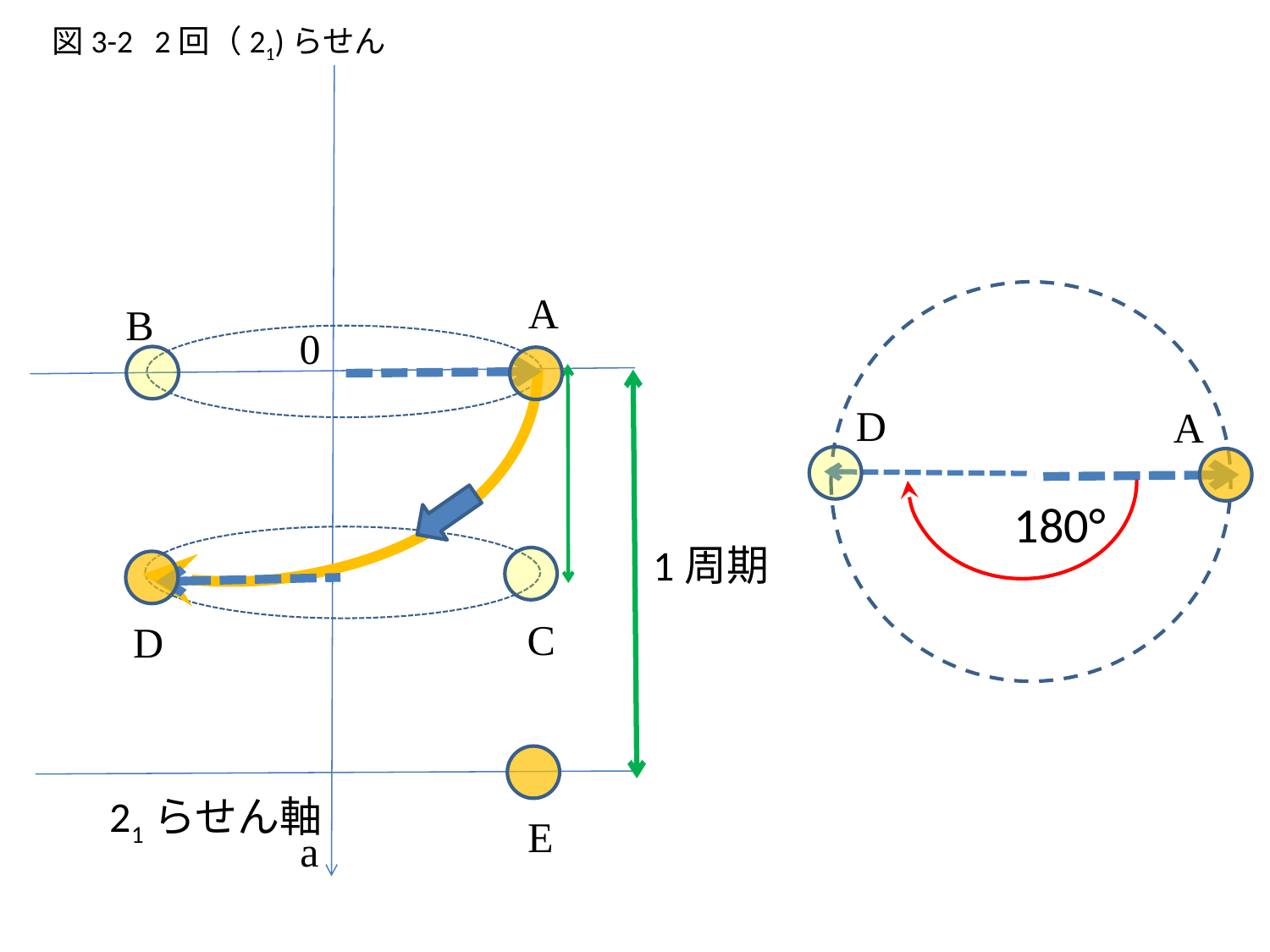

図3-2   2回（21)らせん

A

B
0

D
A

180°

1周期

C
D

21らせん軸
E
a